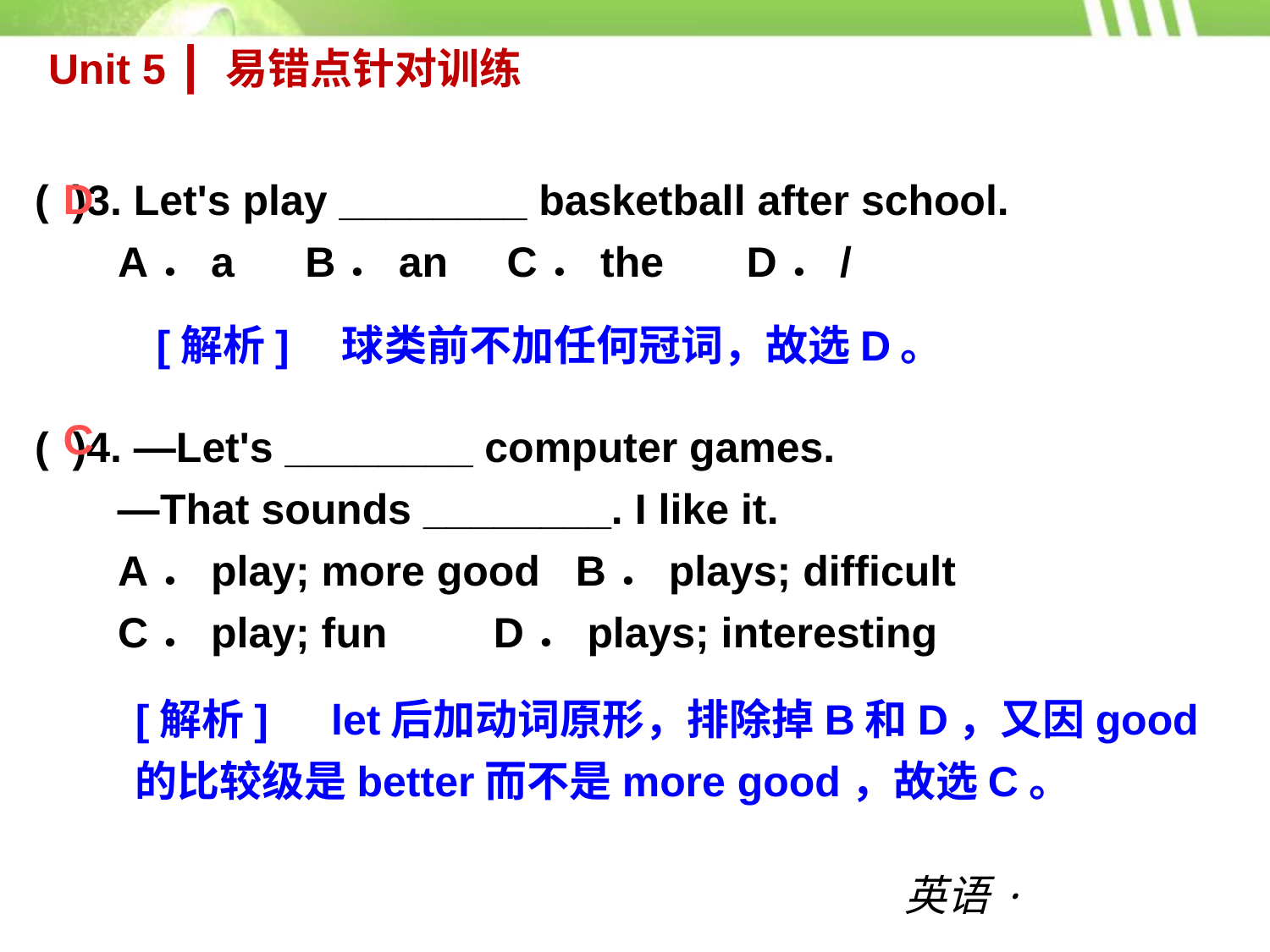

Unit 5 ┃ 易错点针对训练
(  )3. Let's play ________ basketball after school.
       A．a      B．an     C．the       D．/

(  )4. —Let's ________ computer games.
       —That sounds ________. I like it.
       A．play; more good   B．plays; difficult
       C．play; fun         D．plays; interesting
D
[解析]　球类前不加任何冠词，故选D。
C
[解析]　let后加动词原形，排除掉B和D，又因good
的比较级是better而不是more good，故选C。
英语·新课标（RJ）